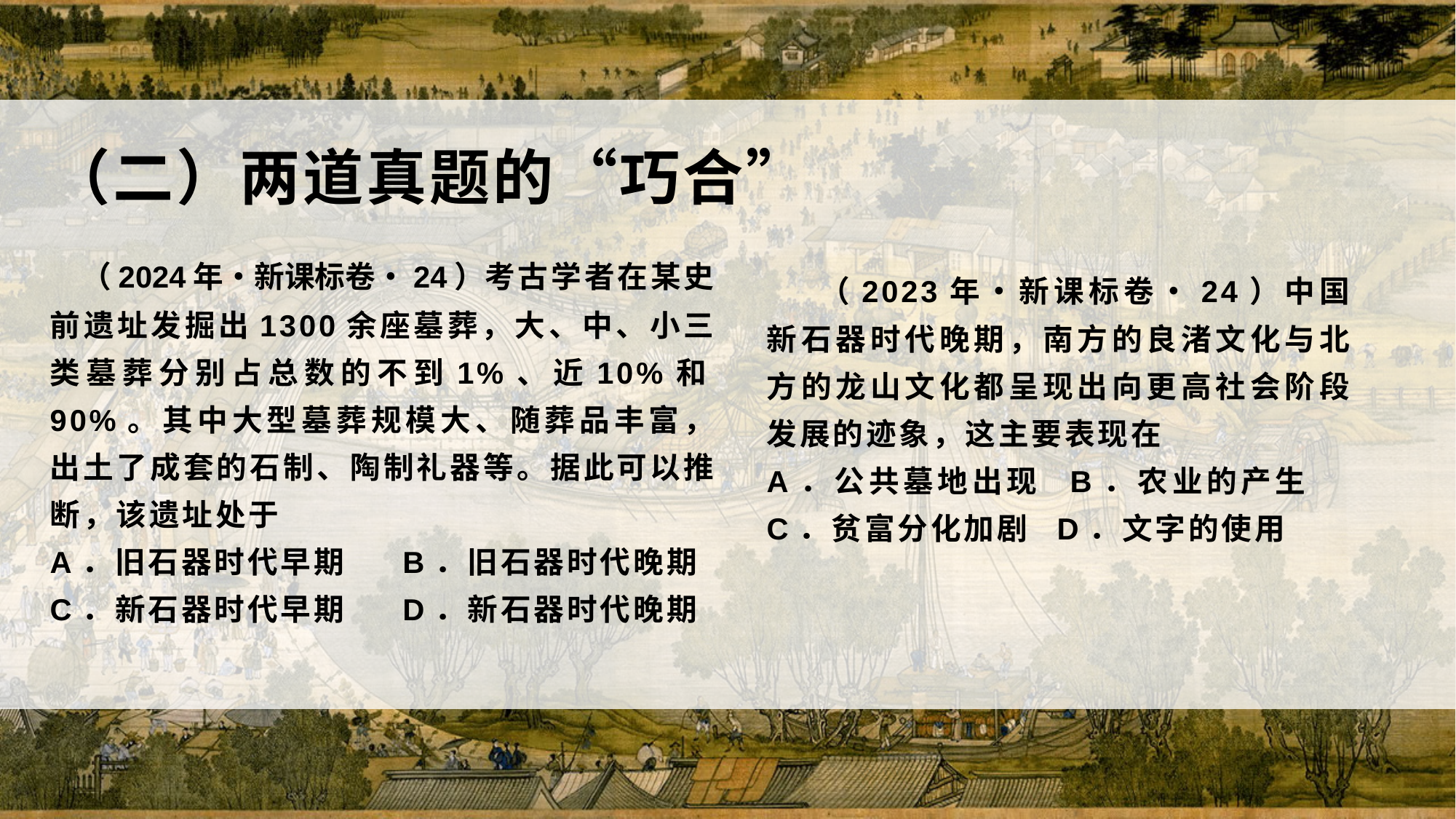

（二）两道真题的“巧合”

  （2024年•新课标卷•24）考古学者在某史前遗址发掘出1300余座墓葬，大、中、小三类墓葬分别占总数的不到1%、近10%和90%。其中大型墓葬规模大、随葬品丰富，出土了成套的石制、陶制礼器等。据此可以推断，该遗址处于
A．旧石器时代早期     B．旧石器时代晚期
C．新石器时代早期     D．新石器时代晚期
    （2023年•新课标卷•24）中国新石器时代晚期，南方的良渚文化与北方的龙山文化都呈现出向更高社会阶段发展的迹象，这主要表现在
A．公共墓地出现  B．农业的产生     C．贫富分化加剧  D．文字的使用